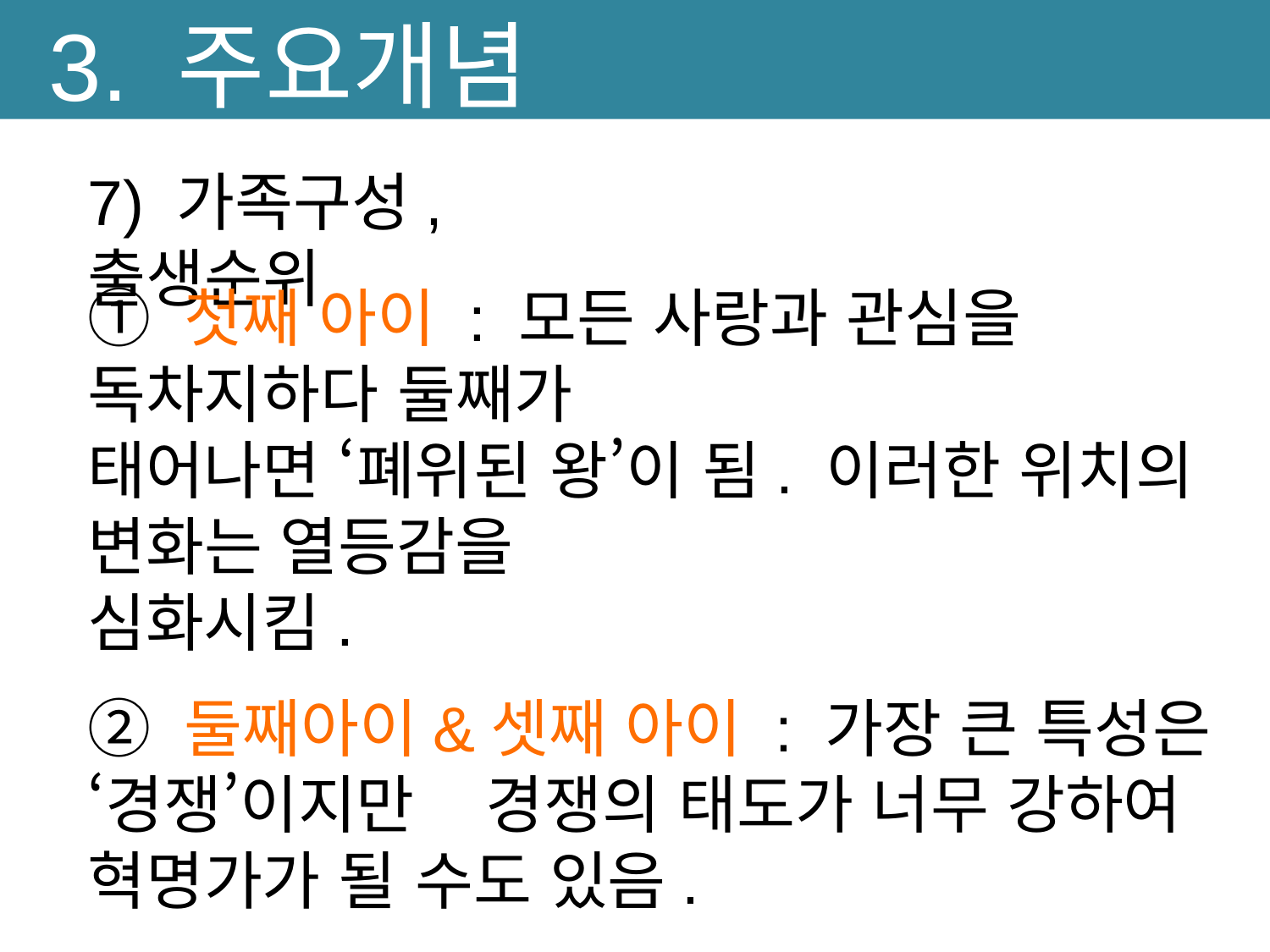

3. 주요개념
7) 가족구성, 출생순위
① 첫째 아이 : 모든 사랑과 관심을 독차지하다 둘째가
태어나면 ‘폐위된 왕’이 됨. 이러한 위치의 변화는 열등감을
심화시킴.

② 둘째아이&셋째 아이 : 가장 큰 특성은 ‘경쟁’이지만    경쟁의 태도가 너무 강하여 혁명가가 될 수도 있음.